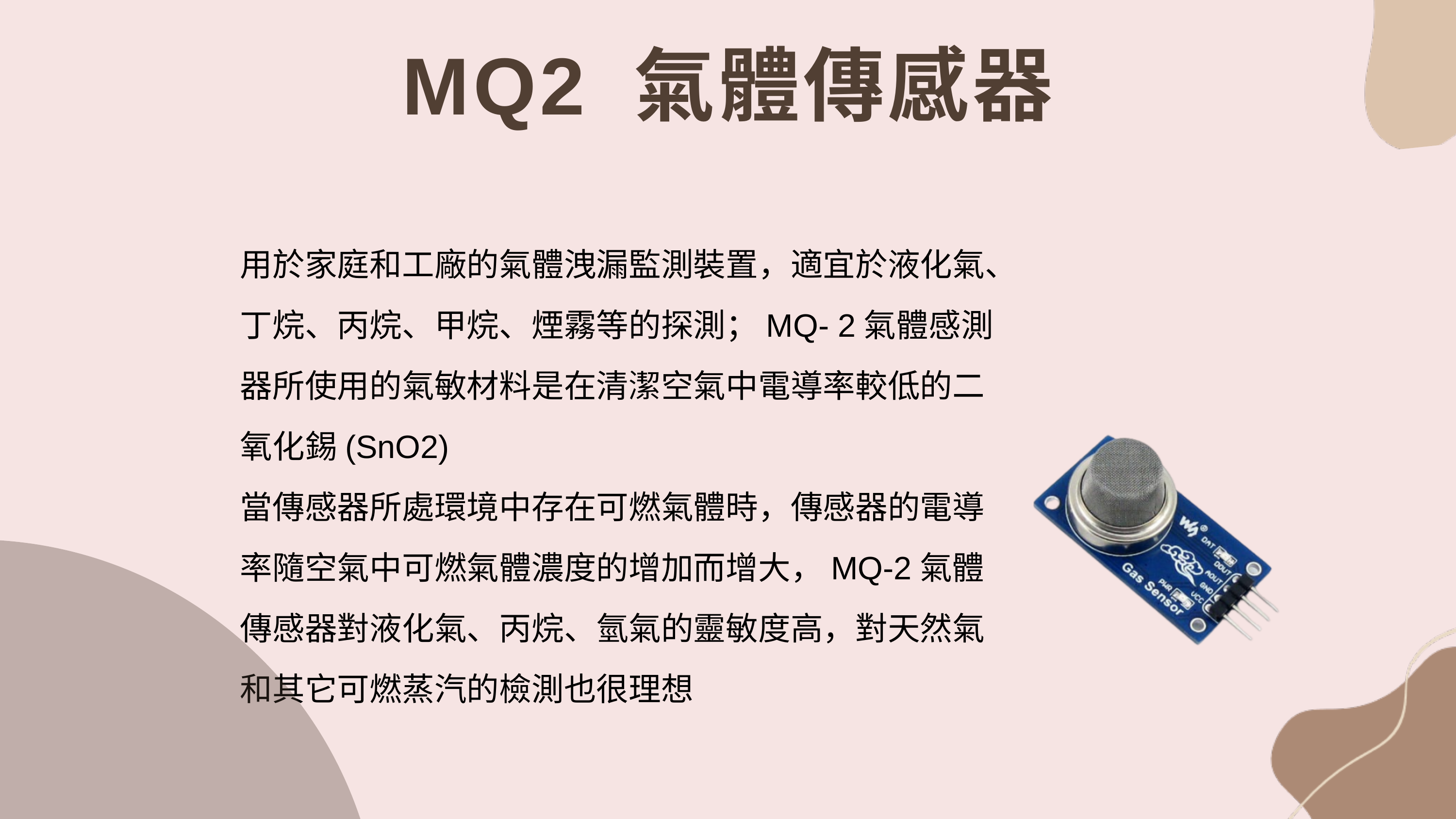

MQ2 氣體傳感器
用於家庭和工廠的氣體洩漏監測裝置，適宜於液化氣、丁烷、丙烷、甲烷、煙霧等的探測；MQ- 2氣體感測器所使用的氣敏材料是在清潔空氣中電導率較低的二氧化錫(SnO2)
當傳感器所處環境中存在可燃氣體時，傳感器的電導率隨空氣中可燃氣體濃度的增加而增大，MQ-2氣體傳感器對液化氣、丙烷、氫氣的靈敏度高，對天然氣和其它可燃蒸汽的檢測也很理想